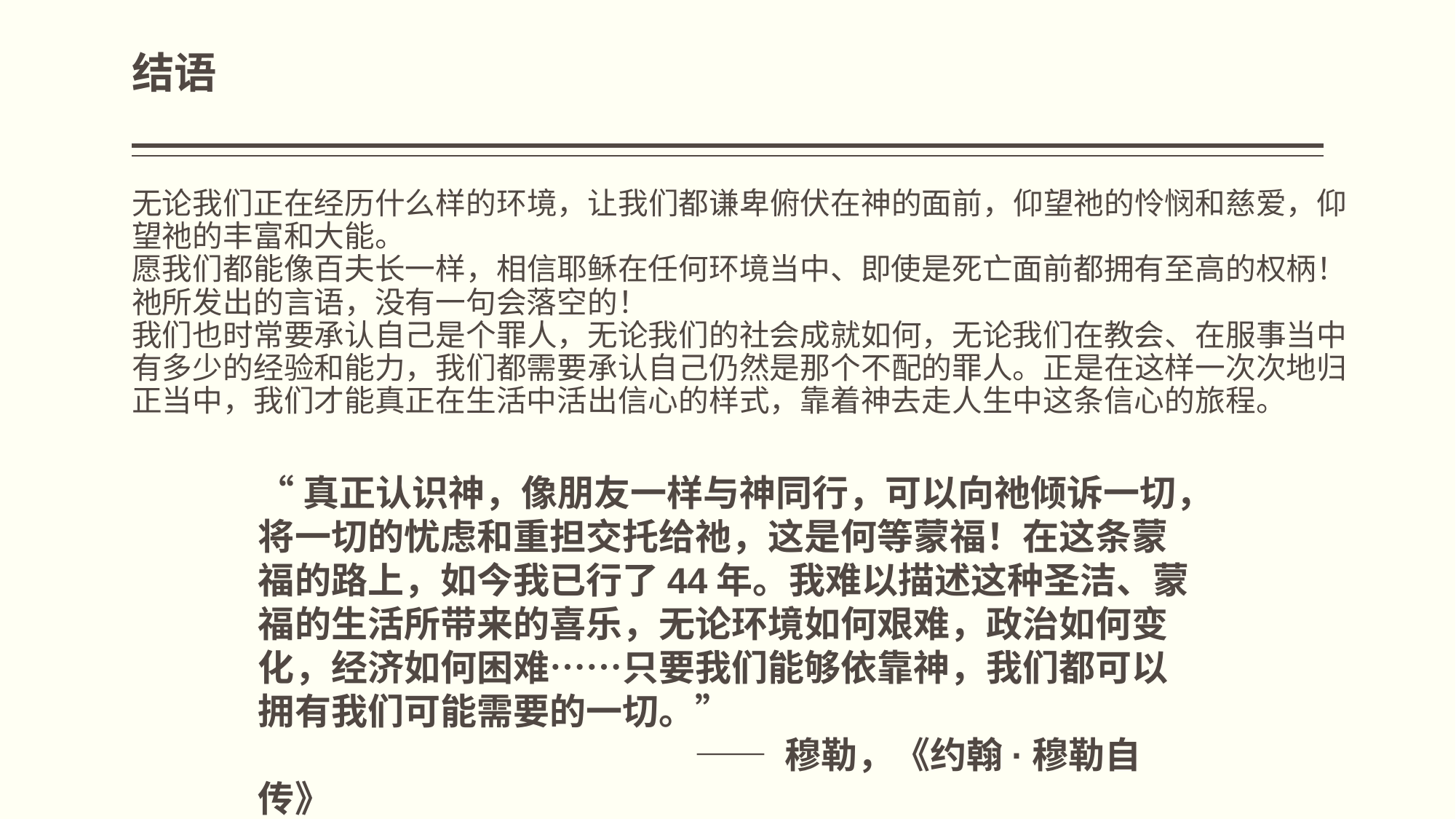

# 结语
无论我们正在经历什么样的环境，让我们都谦卑俯伏在神的面前，仰望祂的怜悯和慈爱，仰望祂的丰富和大能。
愿我们都能像百夫长一样，相信耶稣在任何环境当中、即使是死亡面前都拥有至高的权柄！祂所发出的言语，没有一句会落空的！
我们也时常要承认自己是个罪人，无论我们的社会成就如何，无论我们在教会、在服事当中有多少的经验和能力，我们都需要承认自己仍然是那个不配的罪人。正是在这样一次次地归正当中，我们才能真正在生活中活出信心的样式，靠着神去走人生中这条信心的旅程。
“真正认识神，像朋友一样与神同行，可以向祂倾诉一切，将一切的忧虑和重担交托给祂，这是何等蒙福！在这条蒙福的路上，如今我已行了44年。我难以描述这种圣洁、蒙福的生活所带来的喜乐，无论环境如何艰难，政治如何变化，经济如何困难……只要我们能够依靠神，我们都可以拥有我们可能需要的一切。”
				—— 穆勒，《约翰·穆勒自传》